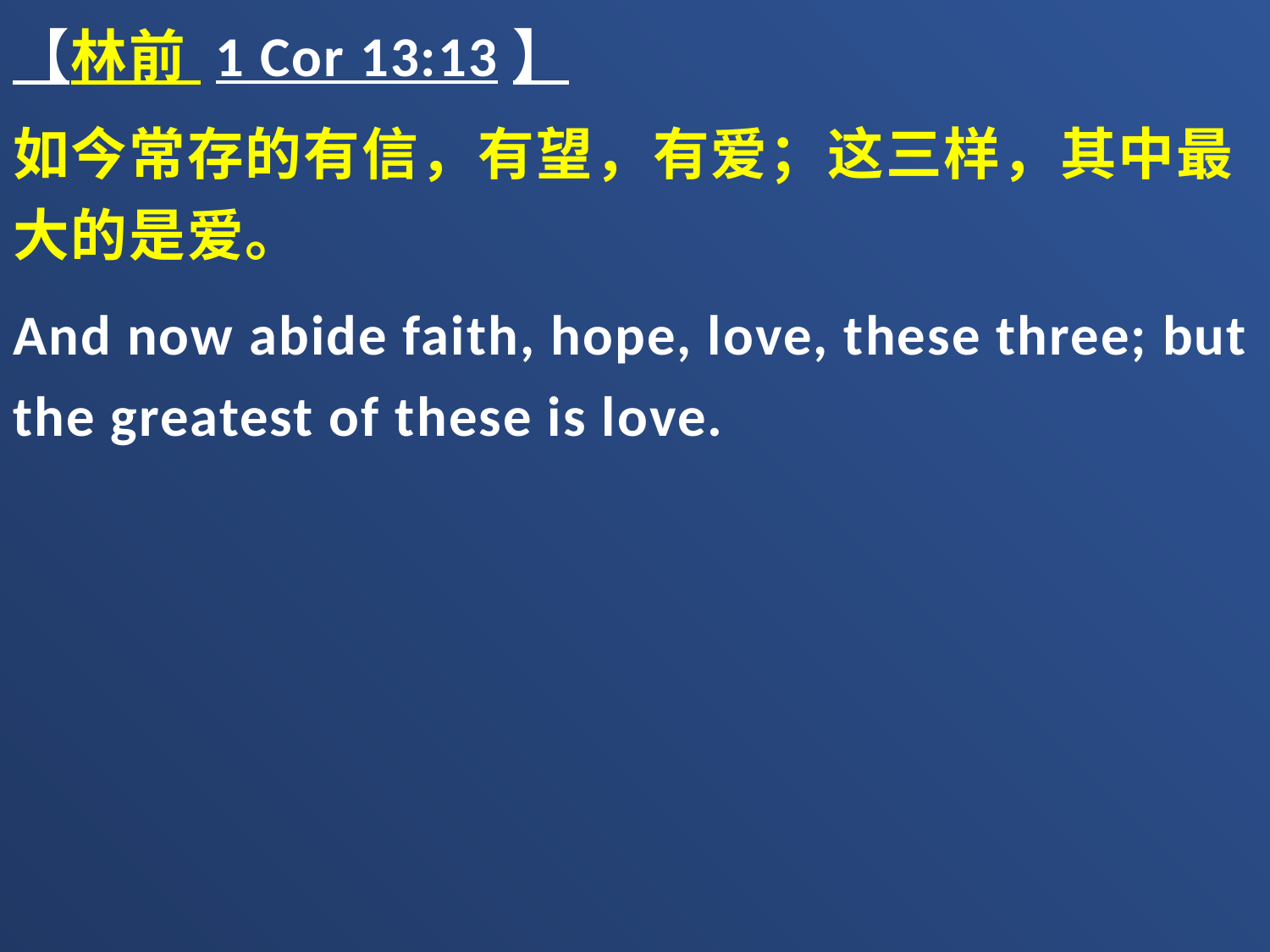

【林前 1 Cor 13:13】
如今常存的有信，有望，有爱；这三样，其中最大的是爱。
And now abide faith, hope, love, these three; but the greatest of these is love.